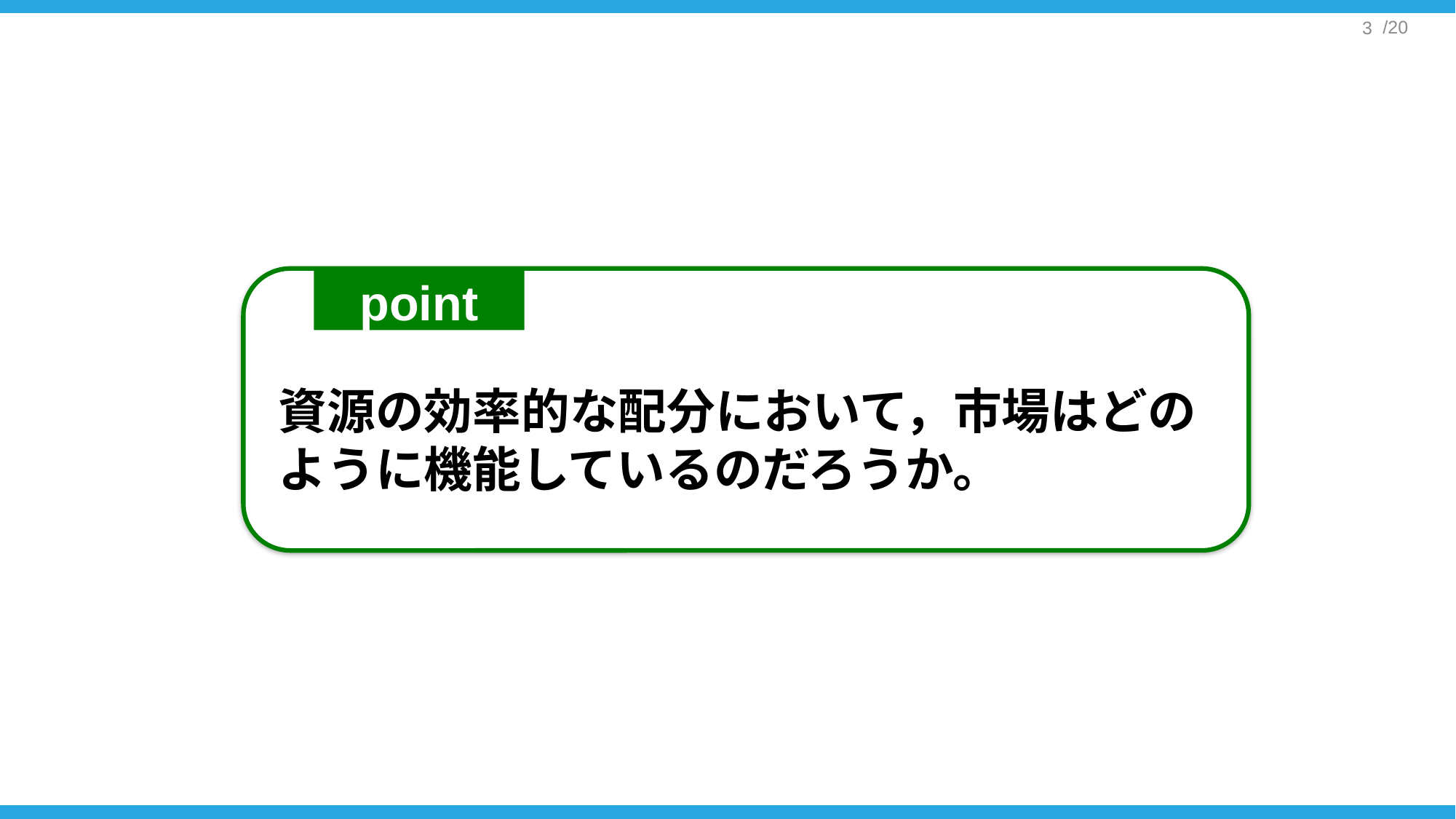

point

資源の効率的な配分において，市場はどのように機能しているのだろうか。